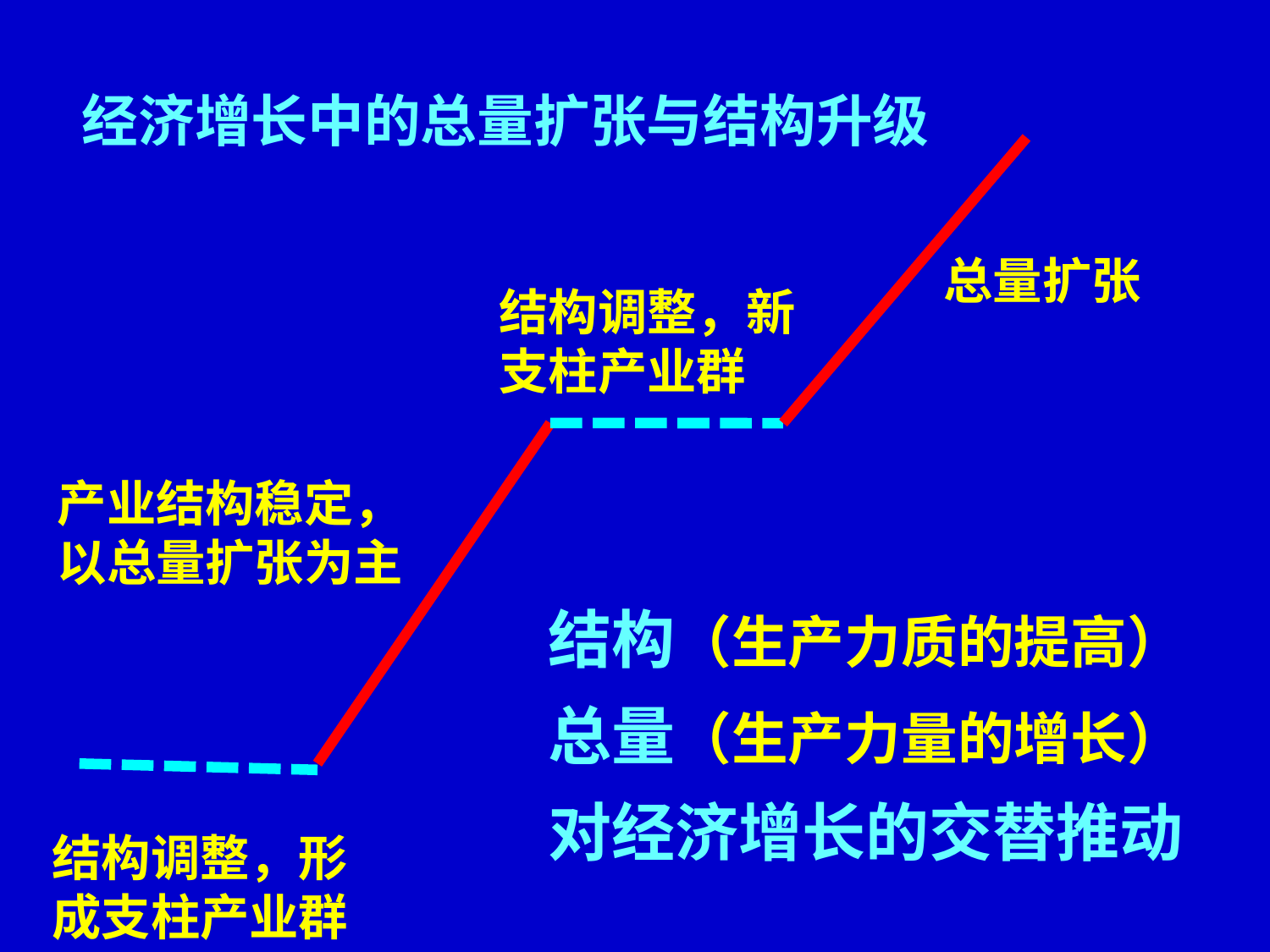

经济增长中的总量扩张与结构升级

总量扩张
结构调整，新支柱产业群

产业结构稳定，以总量扩张为主
结构（生产力质的提高）
总量（生产力量的增长）
对经济增长的交替推动

结构调整，形成支柱产业群